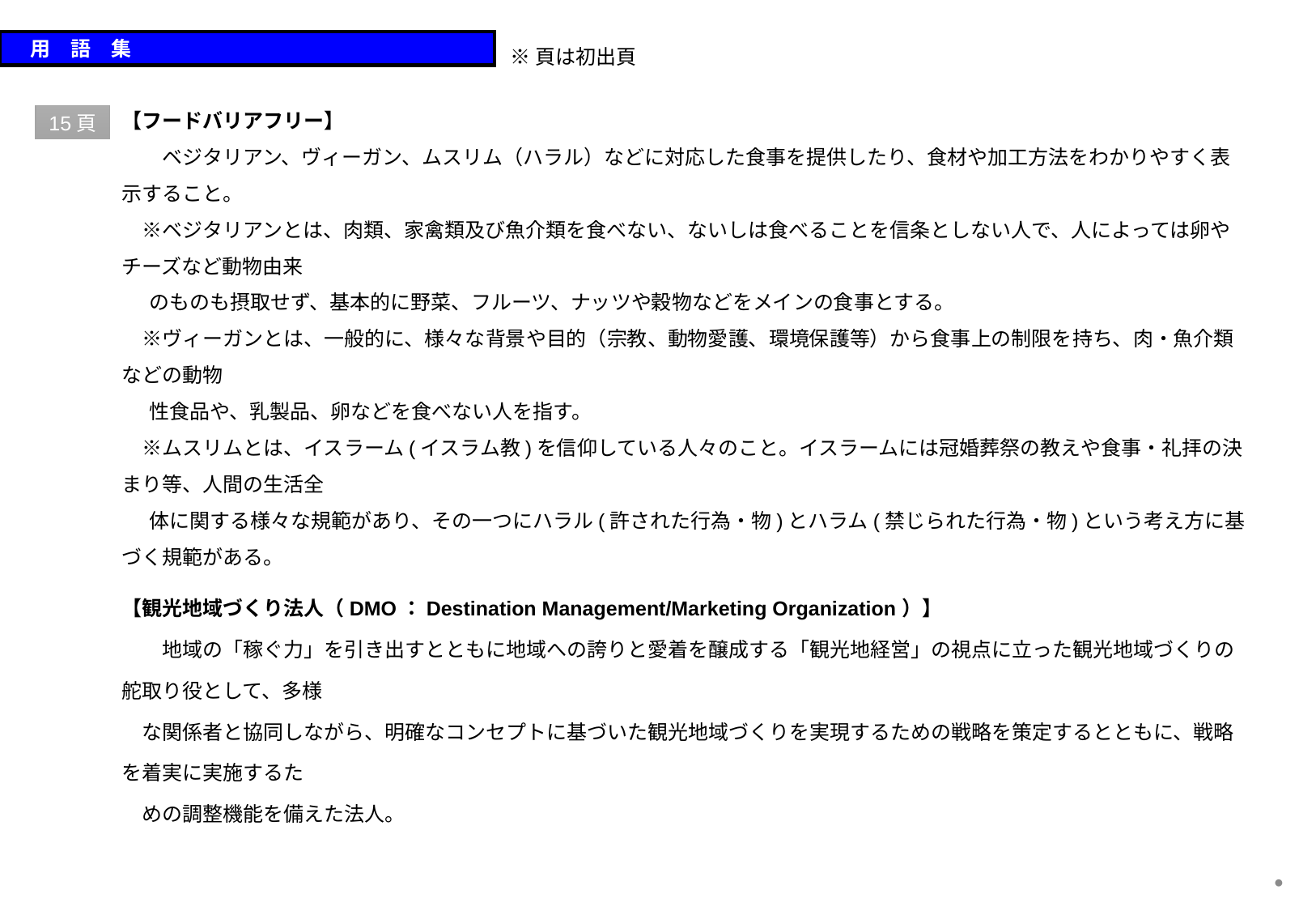

用　語　集
※頁は初出頁
【フードバリアフリー】
　　ベジタリアン、ヴィーガン、ムスリム（ハラル）などに対応した食事を提供したり、食材や加工方法をわかりやすく表示すること。
　※ベジタリアンとは、肉類、家禽類及び魚介類を食べない、ないしは食べることを信条としない人で、人によっては卵やチーズなど動物由来
     のものも摂取せず、基本的に野菜、フルーツ、ナッツや穀物などをメインの食事とする。
　※ヴィーガンとは、一般的に、様々な背景や目的（宗教、動物愛護、環境保護等）から食事上の制限を持ち、肉・魚介類などの動物
     性食品や、乳製品、卵などを食べない人を指す。
　※ムスリムとは、イスラーム(イスラム教)を信仰している人々のこと。イスラームには冠婚葬祭の教えや食事・礼拝の決まり等、人間の生活全
     体に関する様々な規範があり、その一つにハラル(許された行為・物)とハラム(禁じられた行為・物)という考え方に基づく規範がある。
【観光地域づくり法人（DMO：Destination Management/Marketing Organization）】
　　地域の「稼ぐ力」を引き出すとともに地域への誇りと愛着を醸成する「観光地経営」の視点に立った観光地域づくりの舵取り役として、多様
　な関係者と協同しながら、明確なコンセプトに基づいた観光地域づくりを実現するための戦略を策定するとともに、戦略を着実に実施するた
　めの調整機能を備えた法人。

15頁
●